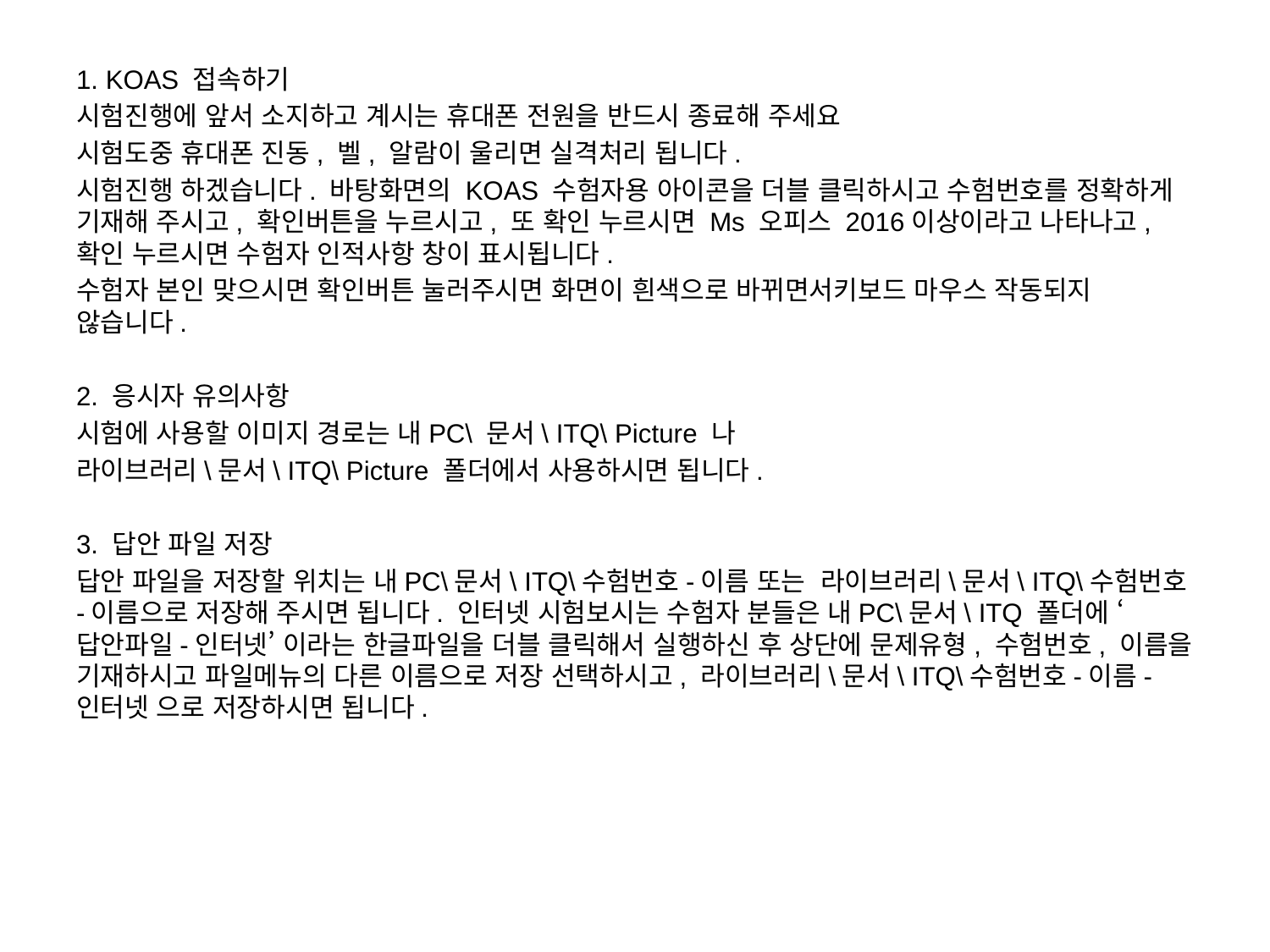

1. KOAS 접속하기
시험진행에 앞서 소지하고 계시는 휴대폰 전원을 반드시 종료해 주세요
시험도중 휴대폰 진동, 벨, 알람이 울리면 실격처리 됩니다.
시험진행 하겠습니다. 바탕화면의 KOAS 수험자용 아이콘을 더블 클릭하시고 수험번호를 정확하게 기재해 주시고, 확인버튼을 누르시고, 또 확인 누르시면 Ms 오피스 2016이상이라고 나타나고, 확인 누르시면 수험자 인적사항 창이 표시됩니다.
수험자 본인 맞으시면 확인버튼 눌러주시면 화면이 흰색으로 바뀌면서키보드 마우스 작동되지 않습니다.

2. 응시자 유의사항
시험에 사용할 이미지 경로는 내PC\ 문서\ ITQ\ Picture 나
라이브러리\문서\ ITQ\ Picture 폴더에서 사용하시면 됩니다.

3. 답안 파일 저장
답안 파일을 저장할 위치는 내PC\문서\ ITQ\수험번호-이름 또는  라이브러리\문서\ ITQ\수험번호-이름으로 저장해 주시면 됩니다. 인터넷 시험보시는 수험자 분들은 내PC\문서\ ITQ 폴더에 ‘답안파일-인터넷’ 이라는 한글파일을 더블 클릭해서 실행하신 후 상단에 문제유형, 수험번호, 이름을 기재하시고 파일메뉴의 다른 이름으로 저장 선택하시고, 라이브러리\문서\ ITQ\수험번호-이름-인터넷 으로 저장하시면 됩니다.